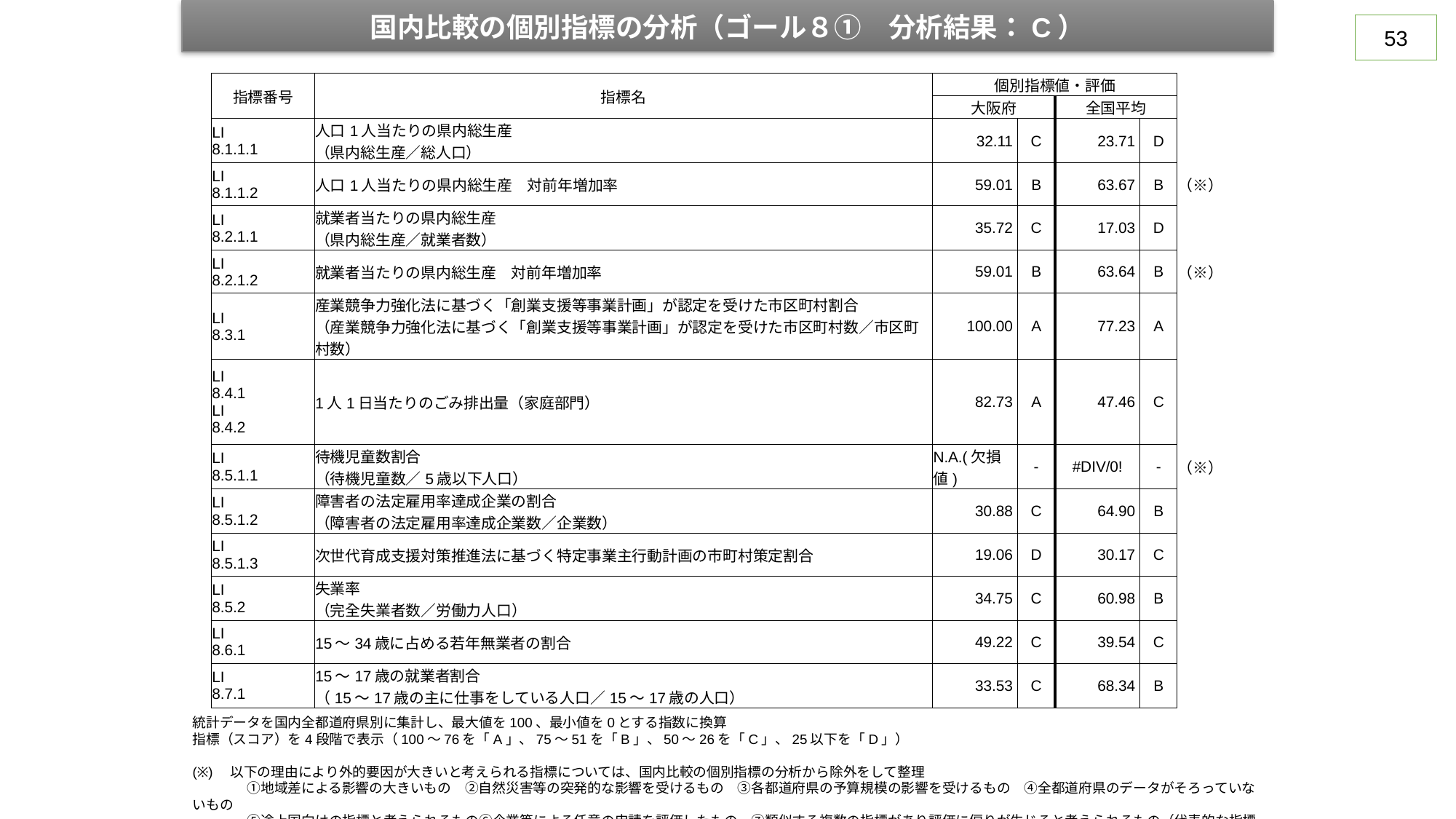

国内比較の個別指標の分析（ゴール８①　分析結果：C）
53
| 指標番号 | 指標名 | 個別指標値・評価 |  |  |  |  |
| --- | --- | --- | --- | --- | --- | --- |
|  |  | 大阪府 |  | 全国平均 |  |  |
| LI 8.1.1.1 | 人口1人当たりの県内総生産 （県内総生産／総人口） | 32.11 | C | 23.71 | D |  |
| LI 8.1.1.2 | 人口1人当たりの県内総生産　対前年増加率 | 59.01 | B | 63.67 | B | （※） |
| LI 8.2.1.1 | 就業者当たりの県内総生産 （県内総生産／就業者数） | 35.72 | C | 17.03 | D |  |
| LI 8.2.1.2 | 就業者当たりの県内総生産　対前年増加率 | 59.01 | B | 63.64 | B | （※） |
| LI 8.3.1 | 産業競争力強化法に基づく「創業支援等事業計画」が認定を受けた市区町村割合 （産業競争力強化法に基づく「創業支援等事業計画」が認定を受けた市区町村数／市区町村数） | 100.00 | A | 77.23 | A |  |
| LI 8.4.1 LI 8.4.2 | 1人1日当たりのごみ排出量（家庭部門） | 82.73 | A | 47.46 | C |  |
| LI 8.5.1.1 | 待機児童数割合 （待機児童数／5歳以下人口） | N.A.(欠損値) | ‐ | #DIV/0! | ‐ | （※） |
| LI 8.5.1.2 | 障害者の法定雇用率達成企業の割合 （障害者の法定雇用率達成企業数／企業数） | 30.88 | C | 64.90 | B |  |
| LI 8.5.1.3 | 次世代育成支援対策推進法に基づく特定事業主行動計画の市町村策定割合 | 19.06 | D | 30.17 | C |  |
| LI 8.5.2 | 失業率 （完全失業者数／労働力人口） | 34.75 | C | 60.98 | B |  |
| LI 8.6.1 | 15～34歳に占める若年無業者の割合 | 49.22 | C | 39.54 | C |  |
| LI 8.7.1 | 15～17歳の就業者割合 （15～17歳の主に仕事をしている人口／15～17歳の人口） | 33.53 | C | 68.34 | B |  |
統計データを国内全都道府県別に集計し、最大値を100、最小値を0とする指数に換算
指標（スコア）を4段階で表示（100～76を「A」、75～51を「B」、50～26を「C」、25以下を「D」）

(※)　以下の理由により外的要因が大きいと考えられる指標については、国内比較の個別指標の分析から除外をして整理
　　　　①地域差による影響の大きいもの　②自然災害等の突発的な影響を受けるもの　③各都道府県の予算規模の影響を受けるもの　④全都道府県のデータがそろっていないもの
　　　　⑤途上国向けの指標と考えられるもの⑥企業等による任意の申請を評価したもの　⑦類似する複数の指標があり評価に偏りが生じると考えられるもの（代表的な指標で評価）